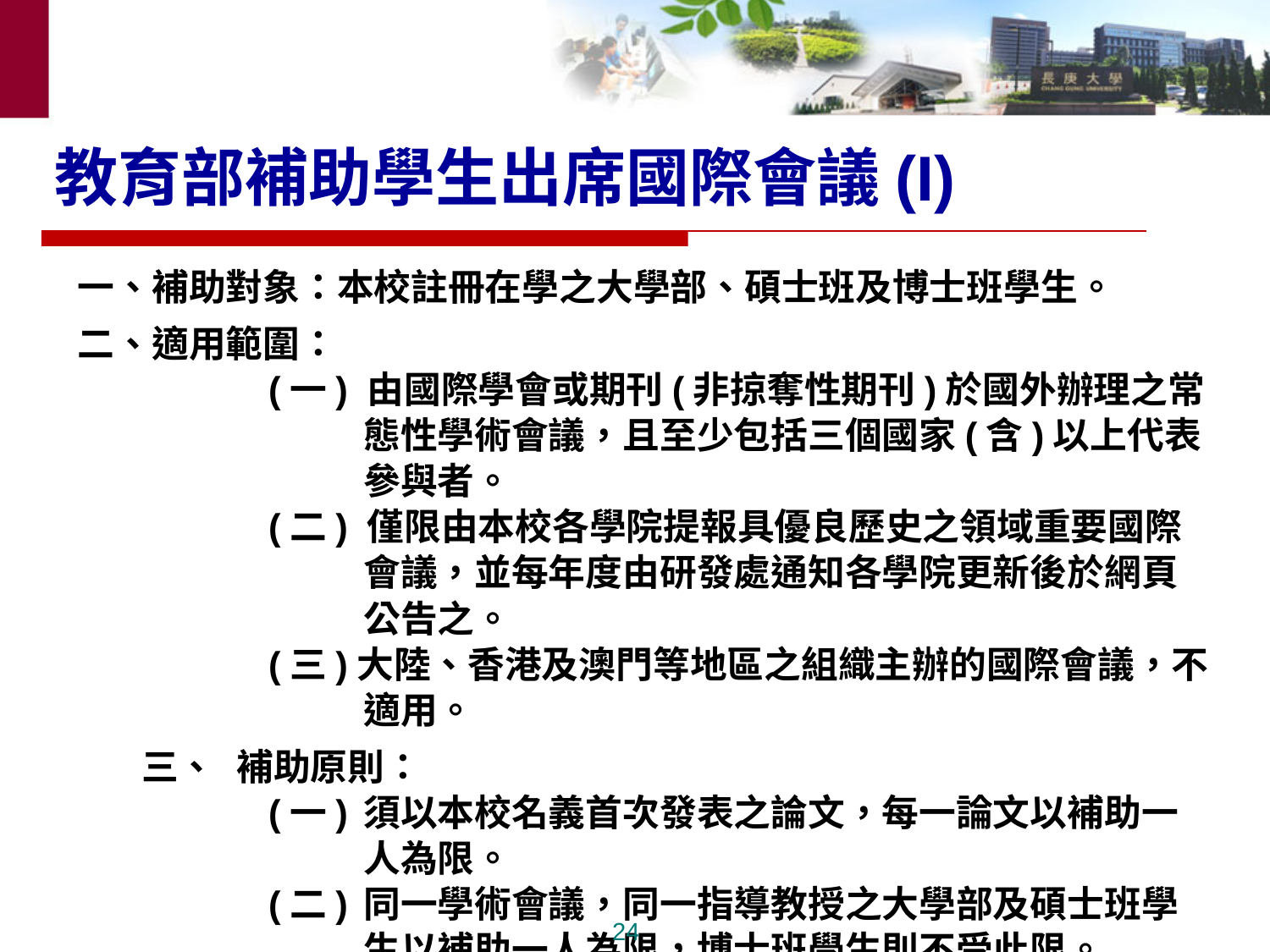

# 教育部補助學生出席國際會議(I)
一、補助對象：本校註冊在學之大學部、碩士班及博士班學生。
二、適用範圍：
(一) 由國際學會或期刊(非掠奪性期刊)於國外辦理之常態性學術會議，且至少包括三個國家(含)以上代表參與者。
(二) 僅限由本校各學院提報具優良歷史之領域重要國際會議，並每年度由研發處通知各學院更新後於網頁公告之。
(三)大陸、香港及澳門等地區之組織主辦的國際會議，不適用。
三、	補助原則：
(一)	須以本校名義首次發表之論文，每一論文以補助一人為限。
(二)	同一學術會議，同一指導教授之大學部及碩士班學生以補助一人為限，博士班學生則不受此限。
(三)	同一申請人在同一年度內以申請補助一次為原則。
(四)	申請者不得同時或分別向其他機關申請同案補助，如經查出，則予以撤回補助款。
24